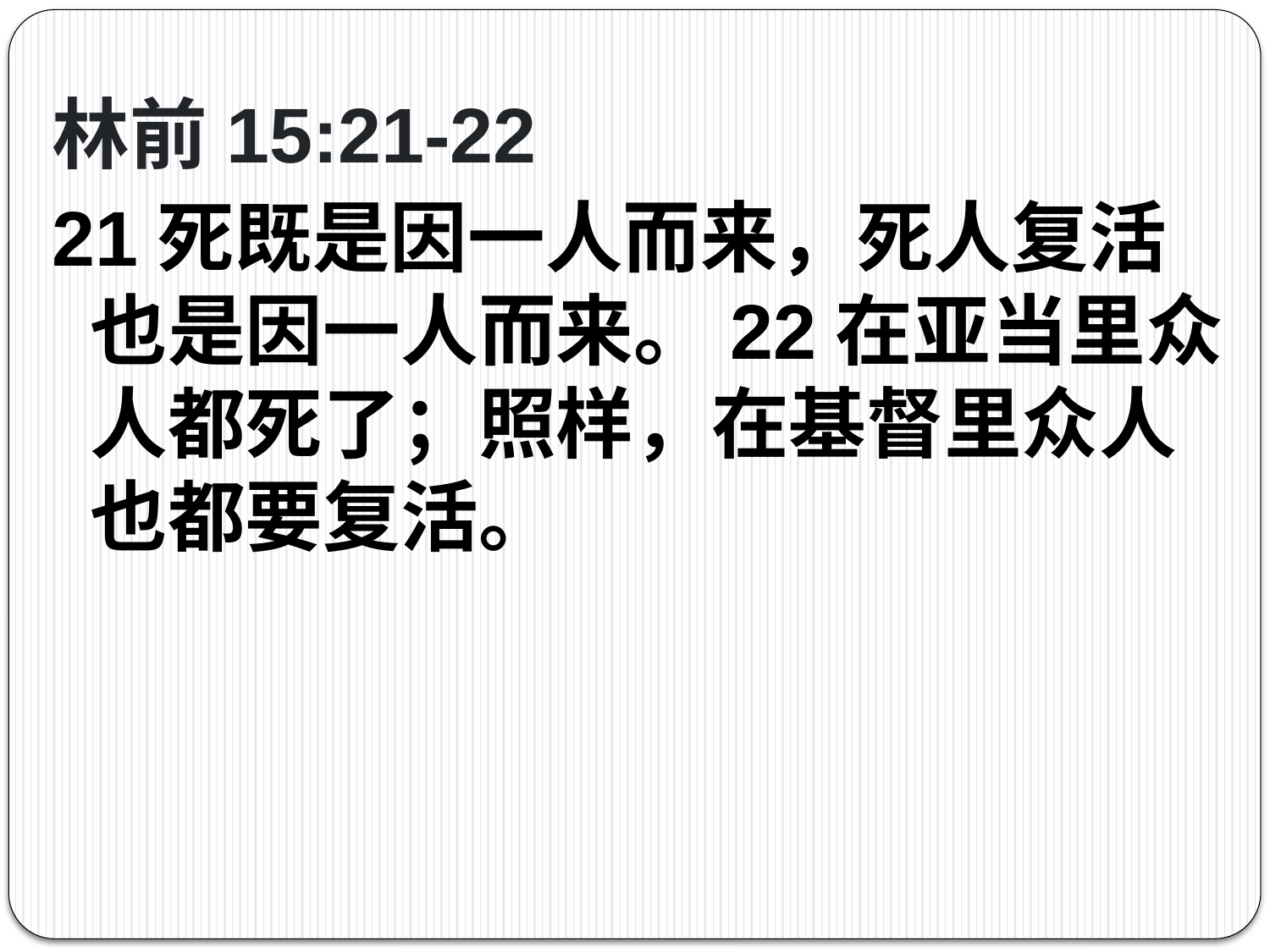

林前15:21-22
21死既是因一人而来，死人复活也是因一人而来。22在亚当里众人都死了；照样，在基督里众人也都要复活。